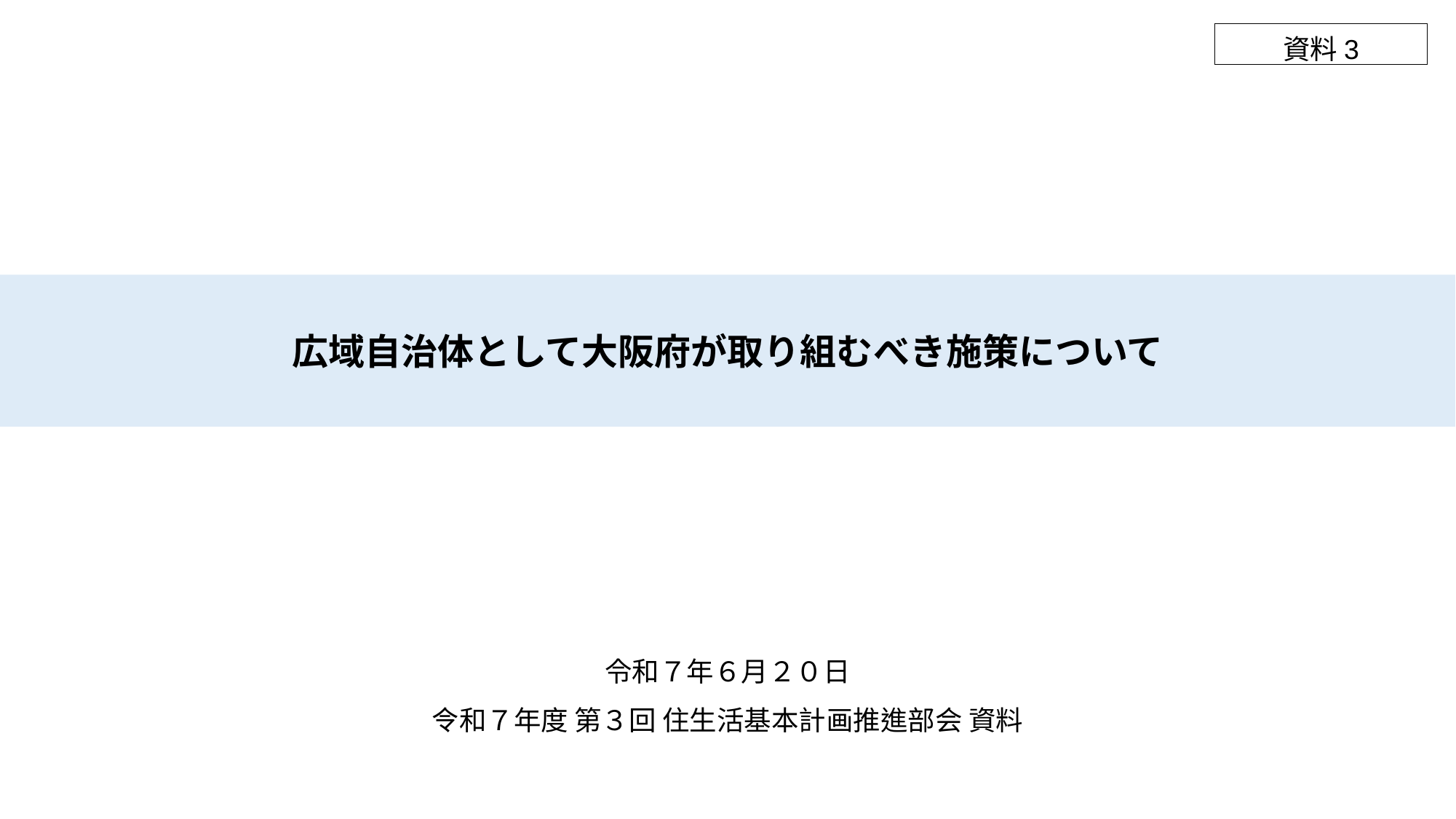

資料3
広域自治体として大阪府が取り組むべき施策について
令和７年６月２０日
令和７年度 第３回 住生活基本計画推進部会 資料